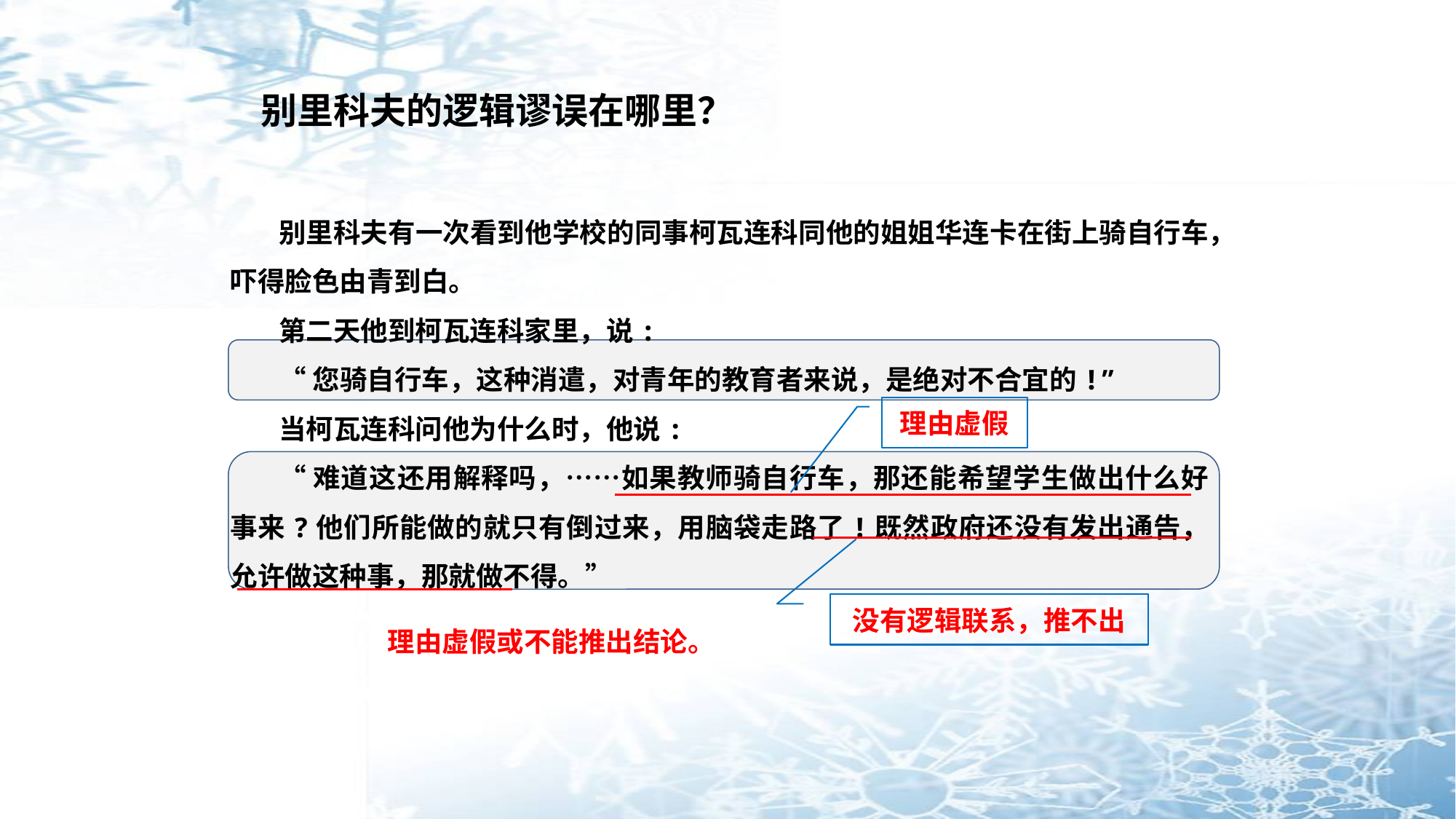

别里科夫的逻辑谬误在哪里？
别里科夫有一次看到他学校的同事柯瓦连科同他的姐姐华连卡在街上骑自行车，吓得脸色由青到白。
第二天他到柯瓦连科家里，说:
“您骑自行车，这种消遣，对青年的教育者来说，是绝对不合宜的!”
当柯瓦连科问他为什么时，他说:
“难道这还用解释吗，……如果教师骑自行车，那还能希望学生做出什么好事来?他们所能做的就只有倒过来，用脑袋走路了!既然政府还没有发出通告，允许做这种事，那就做不得。”

理由虚假

没有逻辑联系，推不出
理由虚假或不能推出结论。